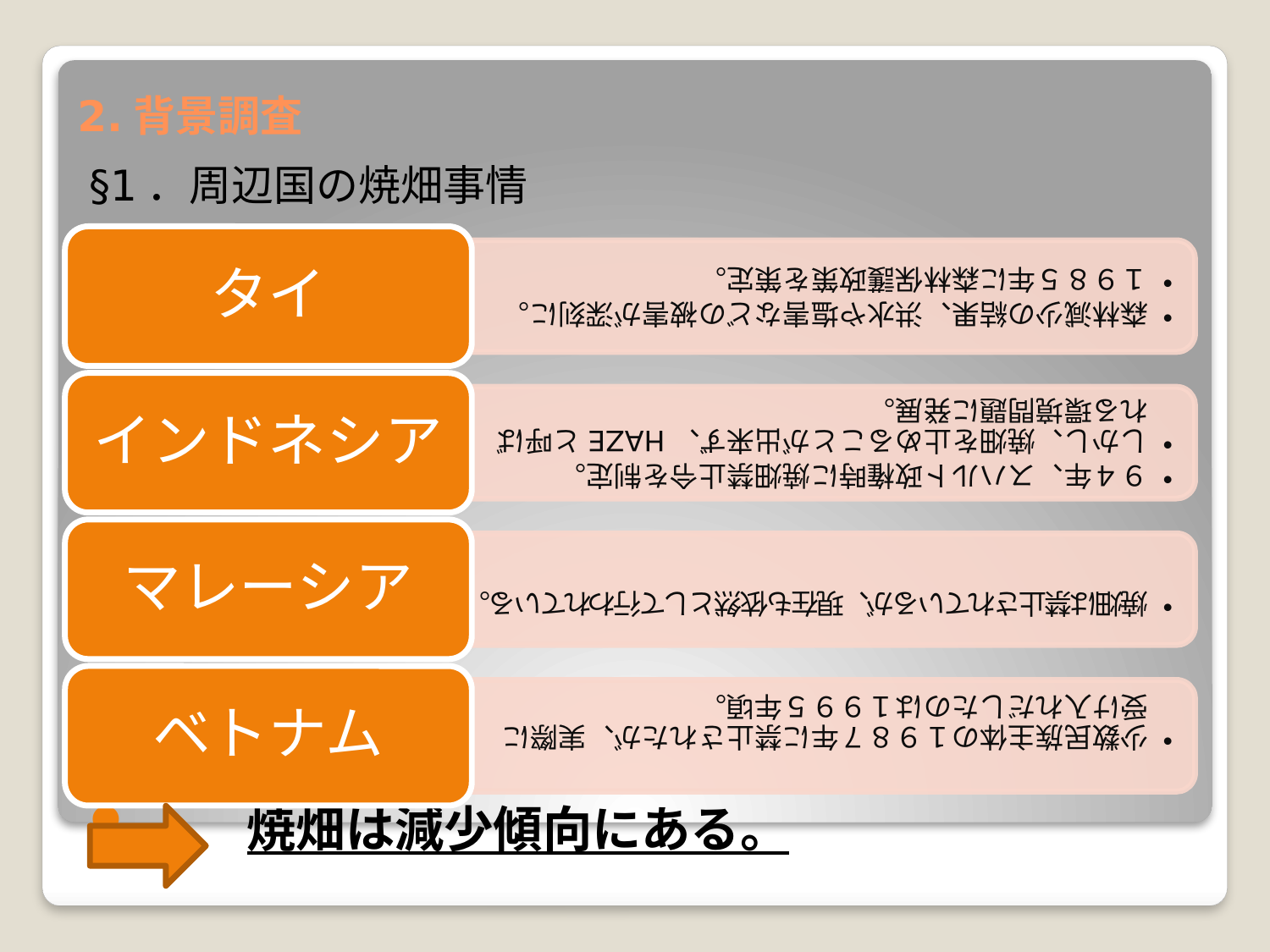

# 2.背景調査
§1．周辺国の焼畑事情

　　焼畑は減少傾向にある。
森林減少の結果、洪水や塩害などの被害が深刻に。
１９８５年に森林保護政策を策定。
タイ
９４年、スハルト政権時に焼畑禁止令を制定。
しかし、焼畑を止めることが出来ず、HAZEと呼ばれる環境問題に発展。
インドネシア
焼畑は禁止されているが、現在も依然として行われている。

マレーシア

少数民族主体の１９８７年に禁止されたが、実際に受け入れだしたのは１９９５年頃。
ベトナム